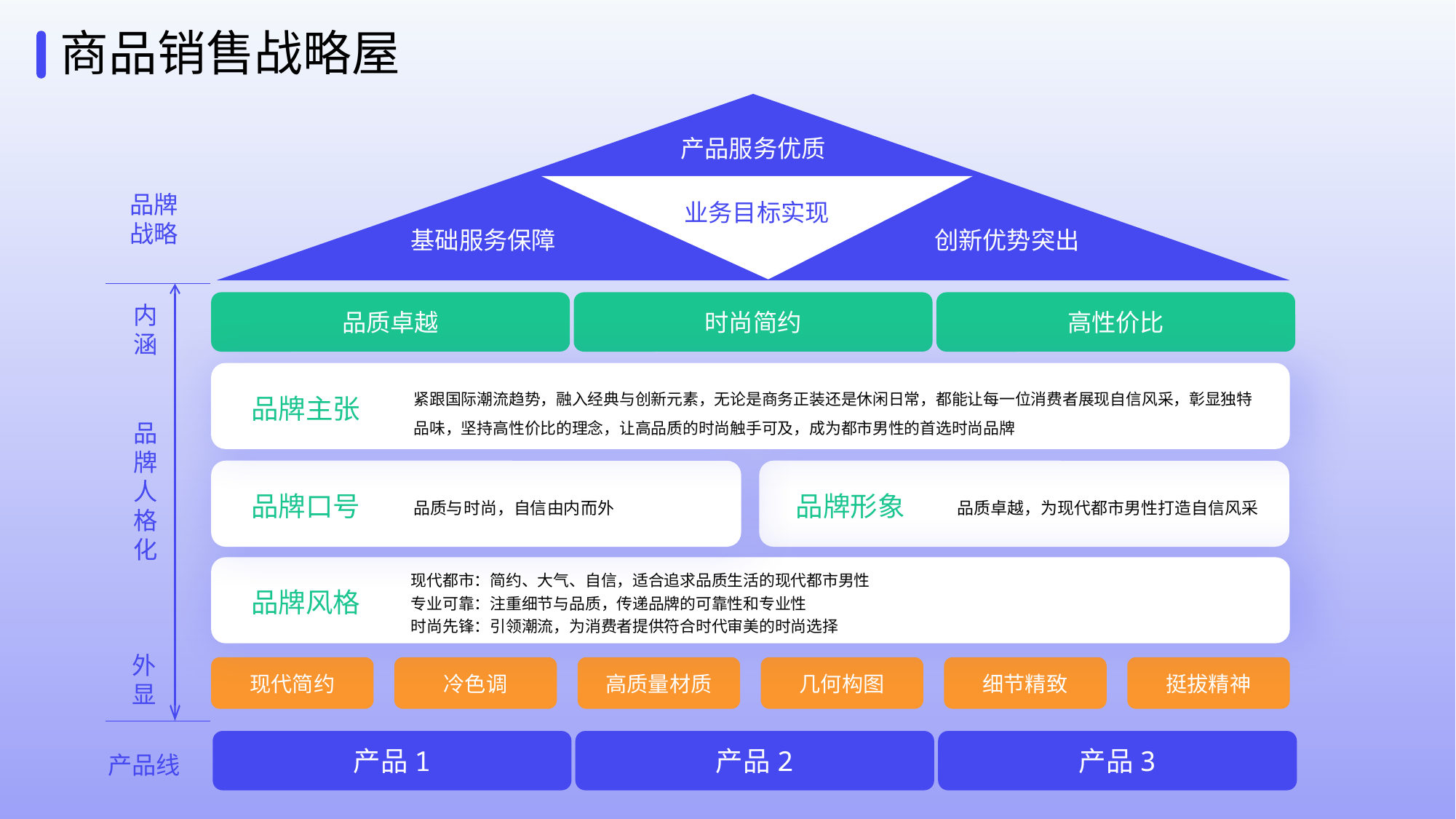

商品销售战略屋

产品服务优质

品牌战略
业务目标实现
基础服务保障
创新优势突出
品质卓越
时尚简约
高性价比
内
涵

紧跟国际潮流趋势，融入经典与创新元素，无论是商务正装还是休闲日常，都能让每一位消费者展现自信风采，彰显独特品味，坚持高性价比的理念，让高品质的时尚触手可及，成为都市男性的首选时尚品牌
品牌主张
品
牌
人
格
化

品牌口号
品牌形象
品质与时尚，自信由内而外
品质卓越，为现代都市男性打造自信风采

现代都市：简约、大气、自信，适合追求品质生活的现代都市男性
专业可靠：注重细节与品质，传递品牌的可靠性和专业性
时尚先锋：引领潮流，为消费者提供符合时代审美的时尚选择
品牌风格
外
显
现代简约
冷色调
高质量材质
几何构图
细节精致
挺拔精神
产品1
产品2
产品3
产品线